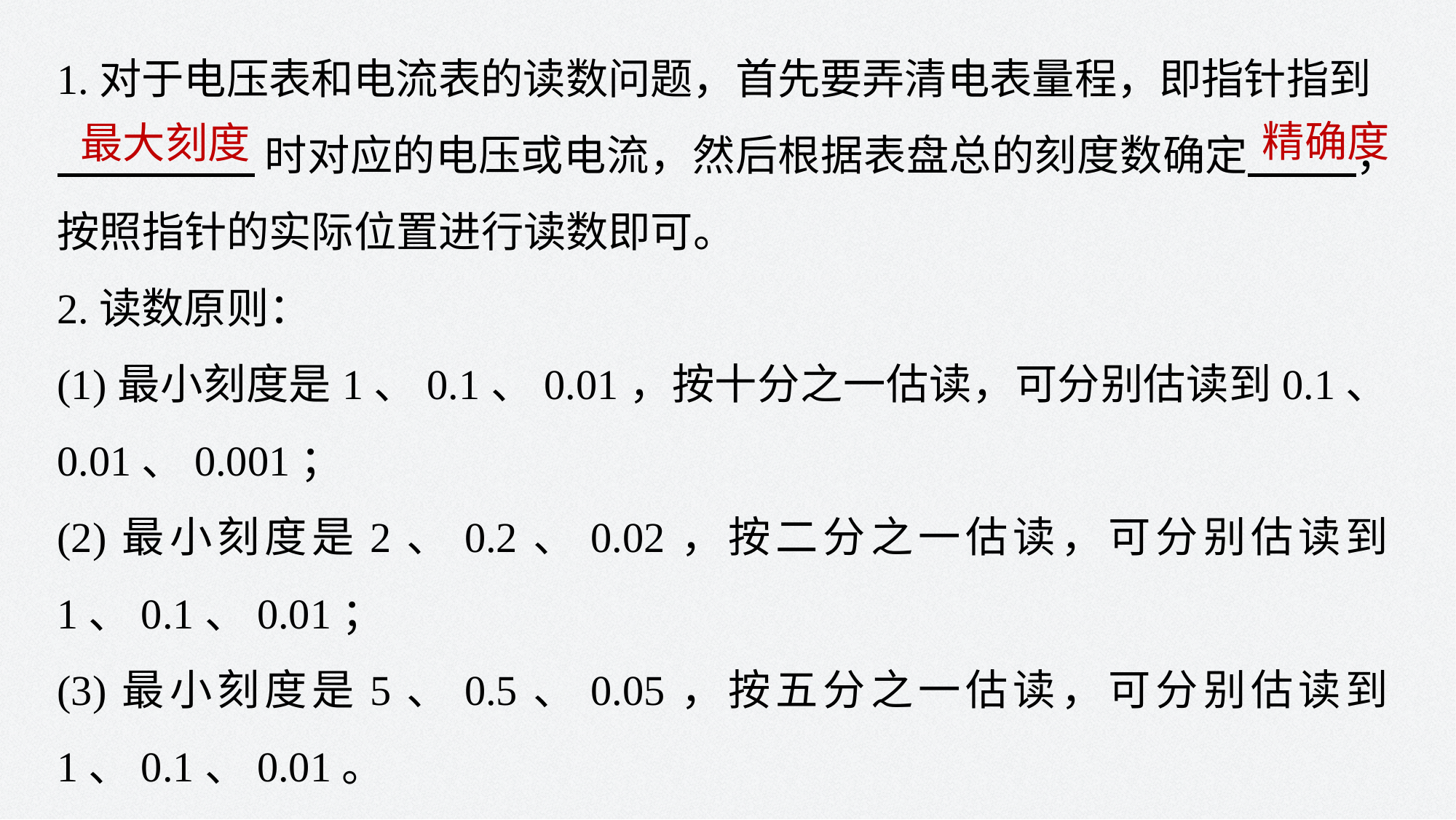

1.对于电压表和电流表的读数问题，首先要弄清电表量程，即指针指到
                    时对应的电压或电流，然后根据表盘总的刻度数确定           ，按照指针的实际位置进行读数即可。
2.读数原则：
(1)最小刻度是1、0.1、0.01，按十分之一估读，可分别估读到0.1、0.01、0.001；
(2)最小刻度是2、0.2、0.02，按二分之一估读，可分别估读到1、0.1、0.01；
(3)最小刻度是5、0.5、0.05，按五分之一估读，可分别估读到1、0.1、0.01。
精确度
最大刻度